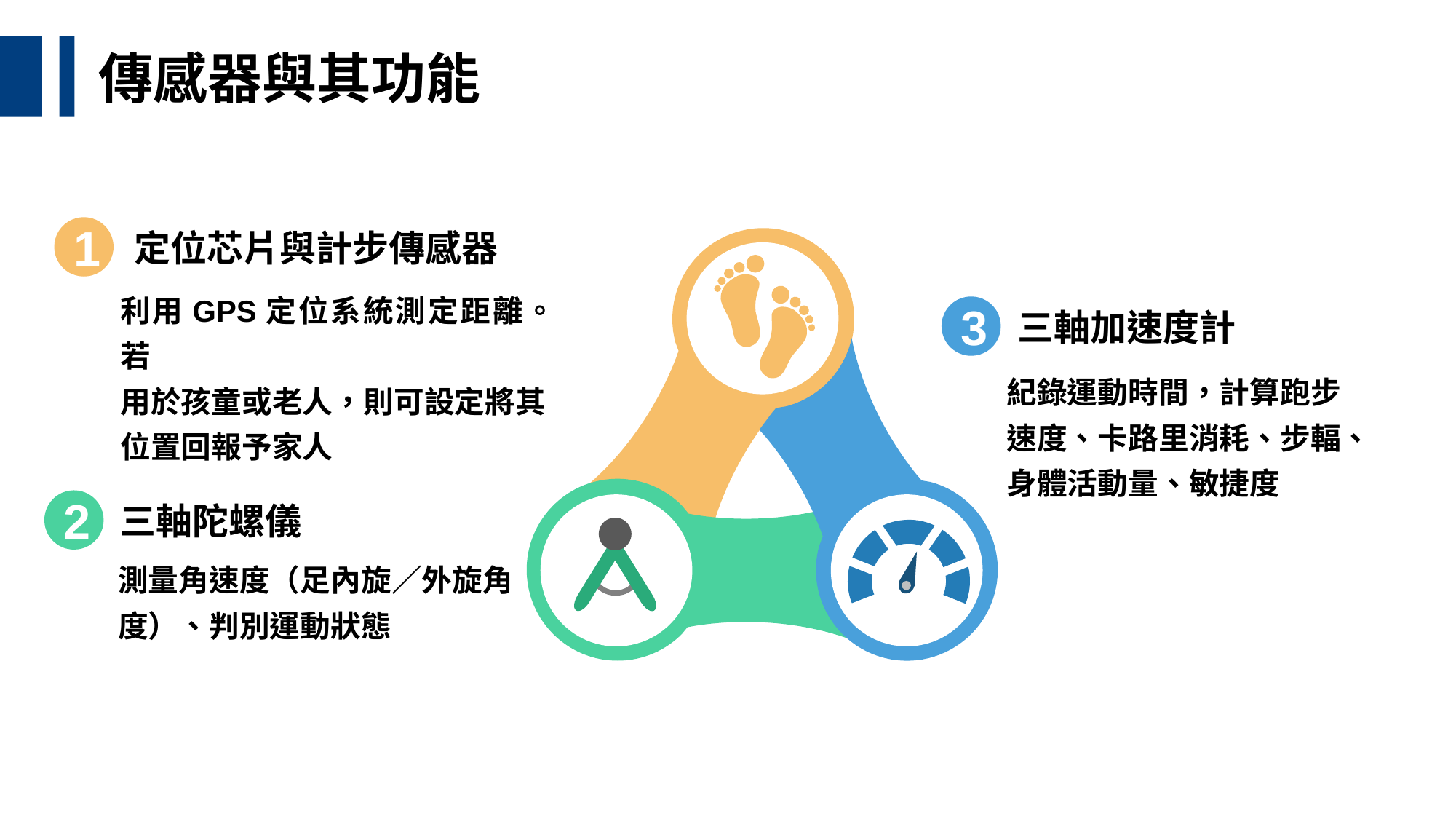

傳感器與其功能

1
定位芯片與計步傳感器
利用GPS定位系統測定距離。若
用於孩童或老人，則可設定將其
位置回報予家人
3
三軸加速度計

紀錄運動時間，計算跑步
速度、卡路里消耗、步輻、
身體活動量、敏捷度

2
三軸陀螺儀
測量角速度（足內旋／外旋角
度）、判別運動狀態